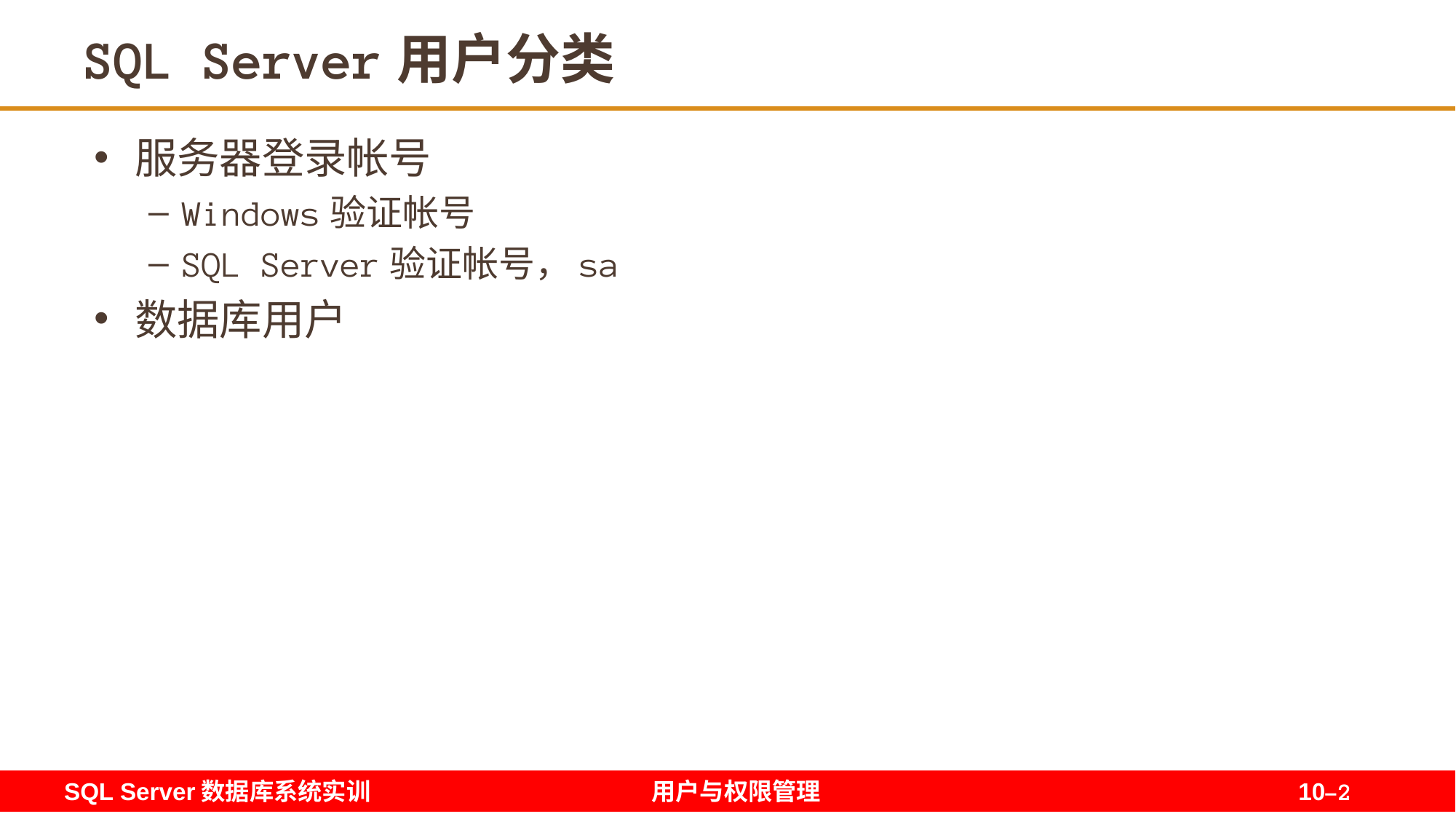

2
# SQL Server用户分类
服务器登录帐号
Windows验证帐号
SQL Server验证帐号，sa
数据库用户